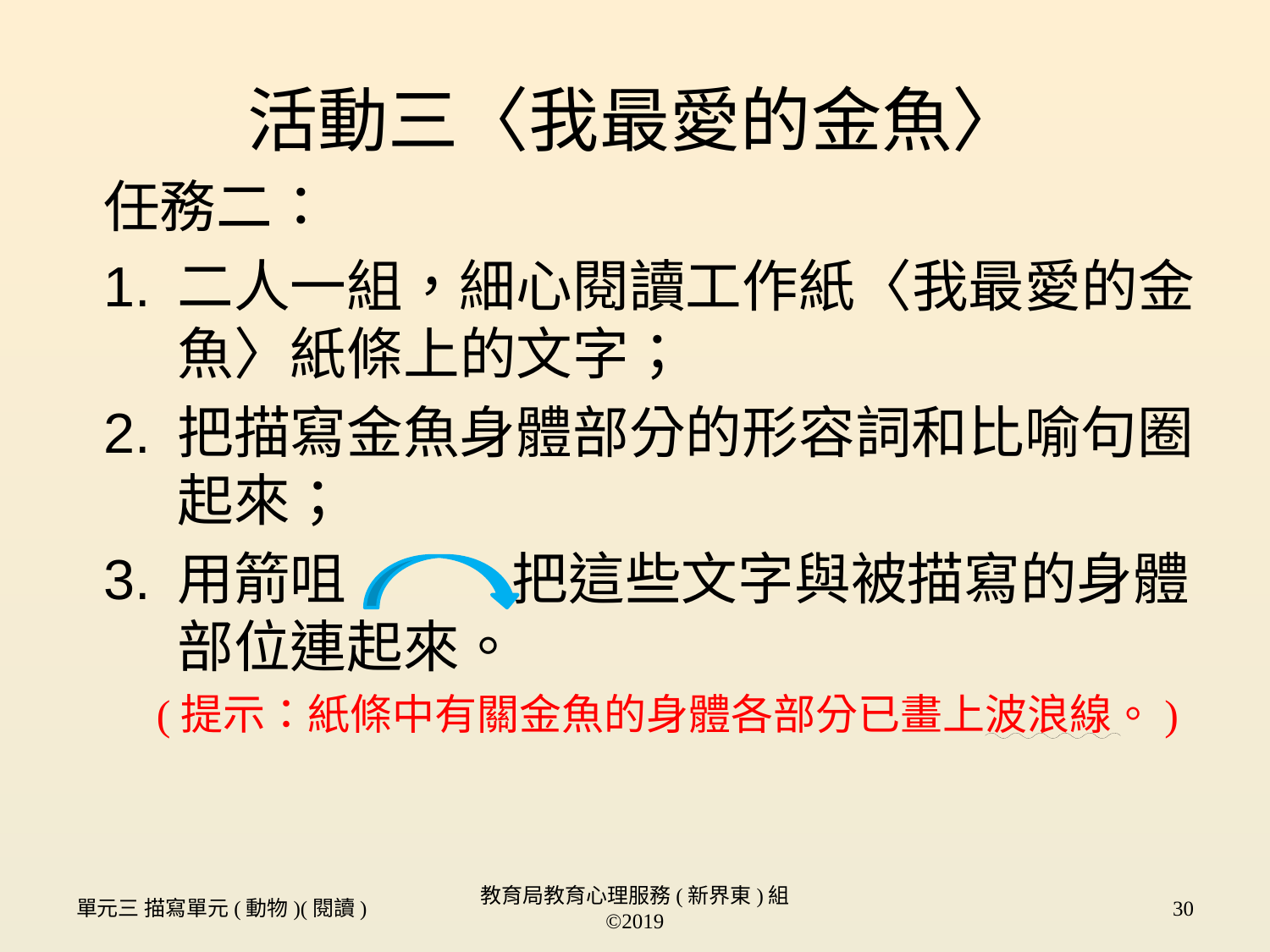

# 活動三〈我最愛的金魚〉
任務二：
二人一組，細心閱讀工作紙〈我最愛的金魚〉紙條上的文字；
把描寫金魚身體部分的形容詞和比喻句圈起來；
用箭咀             把這些文字與被描寫的身體部位連起來。
     (提示：紙條中有關金魚的身體各部分已畫上波浪線。)

單元三 描寫單元(動物)(閱讀)
教育局教育心理服務(新界東)組 ©2019
30